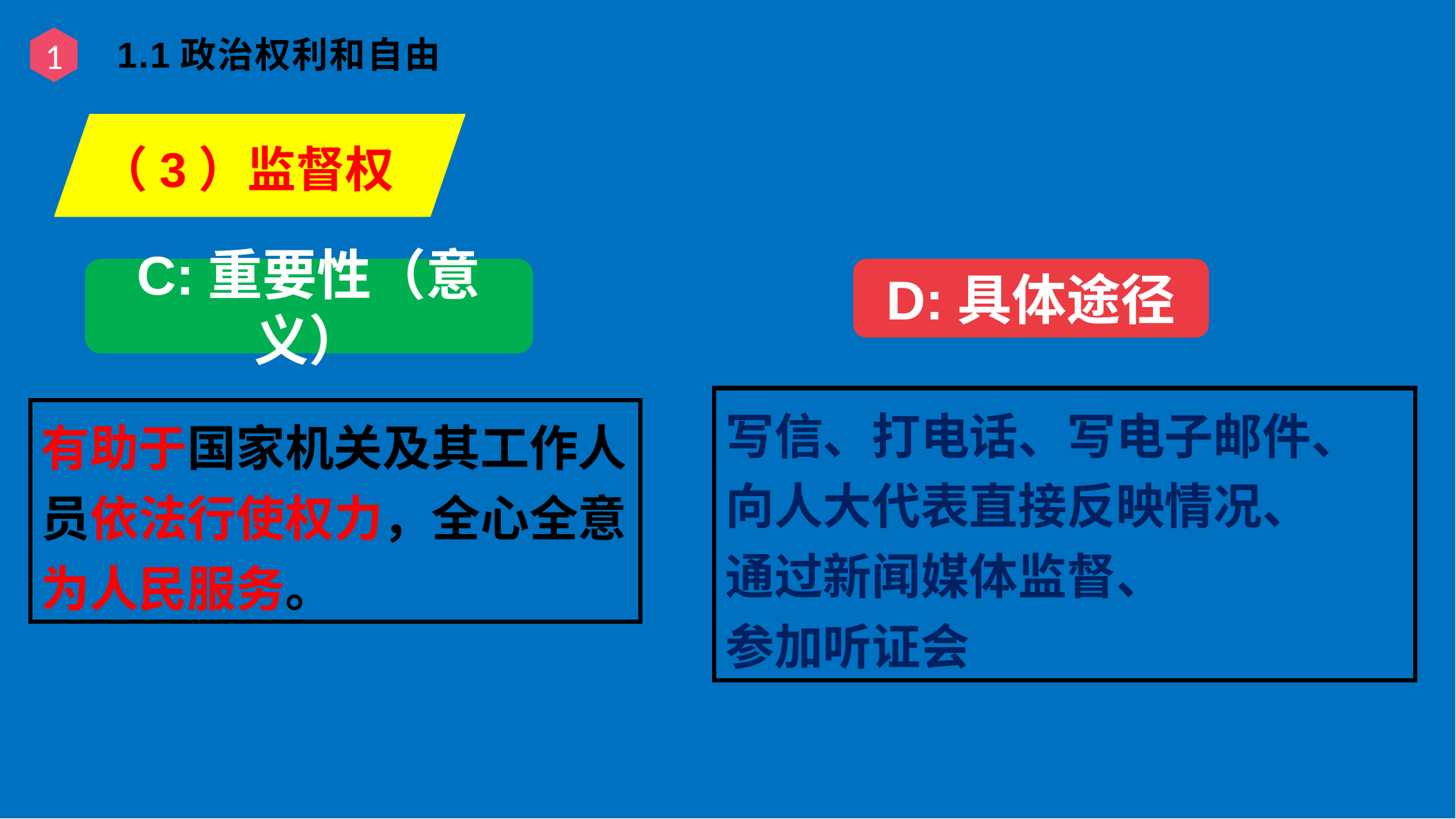

1.1政治权利和自由
1

（3）监督权
C:重要性（意义）
D:具体途径
写信、打电话、写电子邮件、向人大代表直接反映情况、
通过新闻媒体监督、
参加听证会
有助于国家机关及其工作人员依法行使权力，全心全意为人民服务。